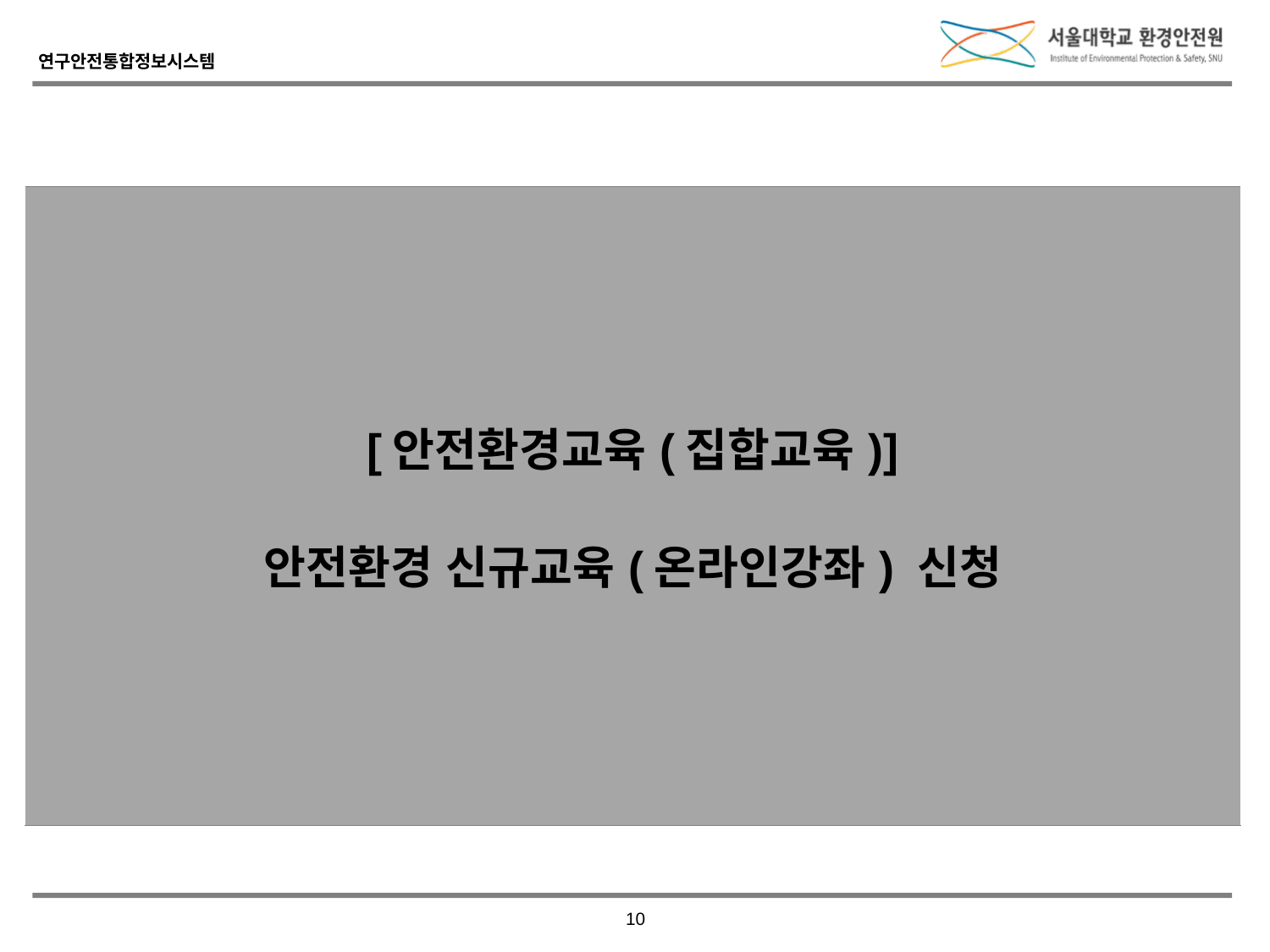

| [안전환경교육(집합교육)] 안전환경 신규교육(온라인강좌) 신청 |
| --- |